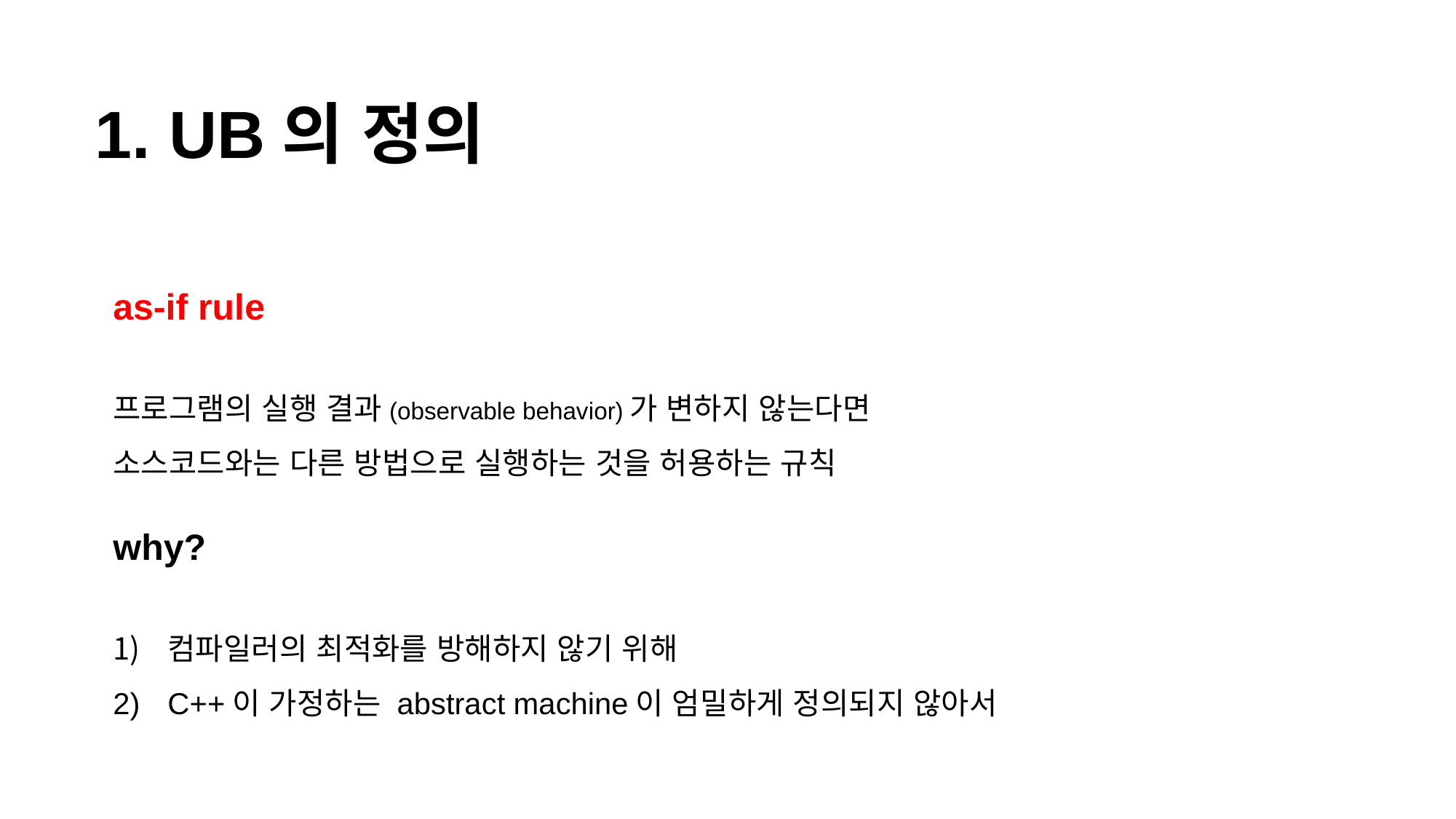

1. UB의 정의
as-if rule

프로그램의 실행 결과(observable behavior)가 변하지 않는다면
소스코드와는 다른 방법으로 실행하는 것을 허용하는 규칙

why?

컴파일러의 최적화를 방해하지 않기 위해
C++이 가정하는 abstract machine이 엄밀하게 정의되지 않아서